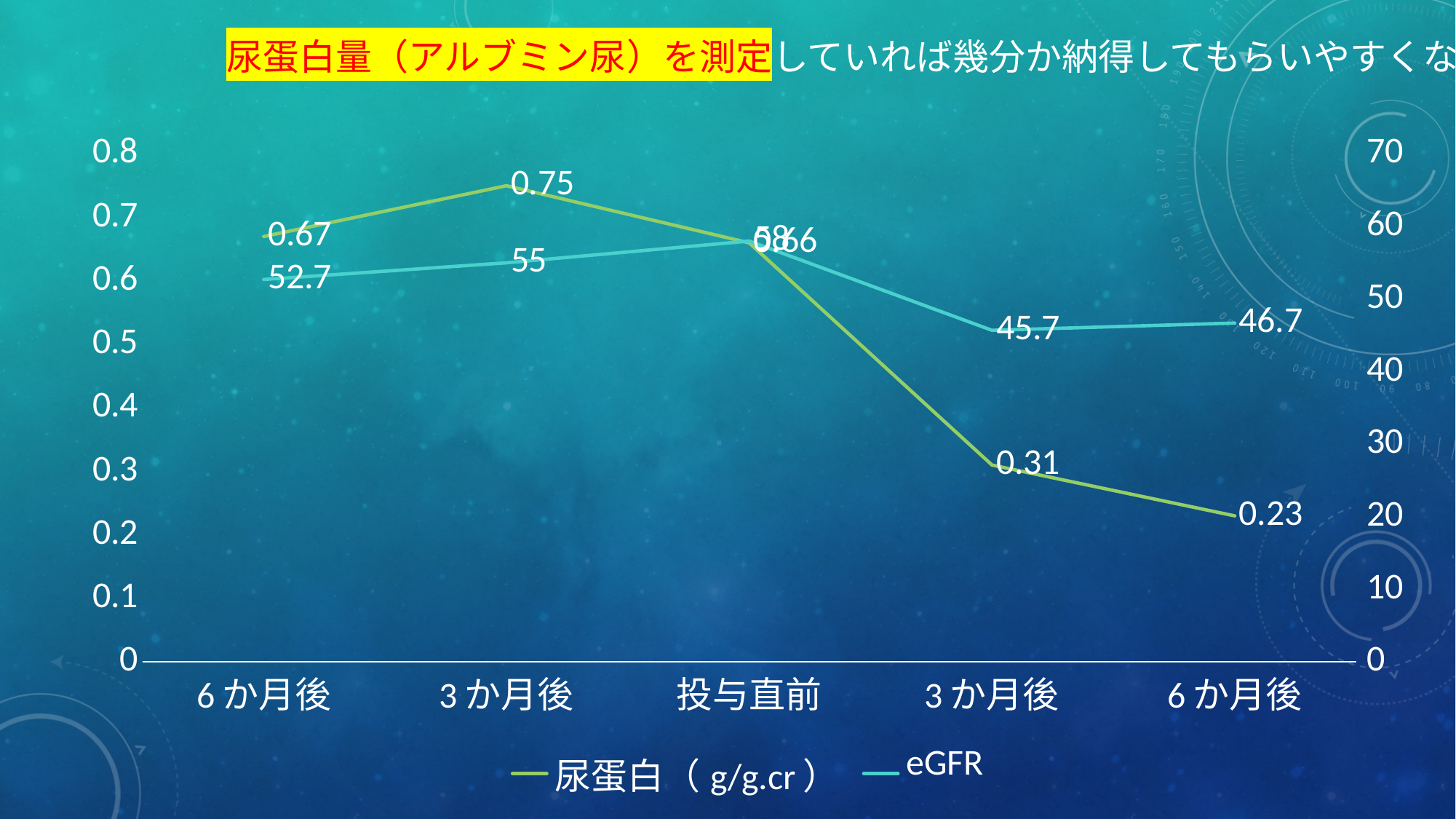

尿蛋白量（アルブミン尿）を測定していれば幾分か納得してもらいやすくなる

### Chart

| Category | 尿蛋白（g/g.cr） | eGFR |
|---|---|---|
| 6か月後 | 0.67 | 52.7 |
| 3か月後 | 0.75 | 55.0 |
| 投与直前 | 0.66 | 58.0 |
| 3か月後 | 0.31 | 45.7 |
| 6か月後 | 0.23 | 46.7 |